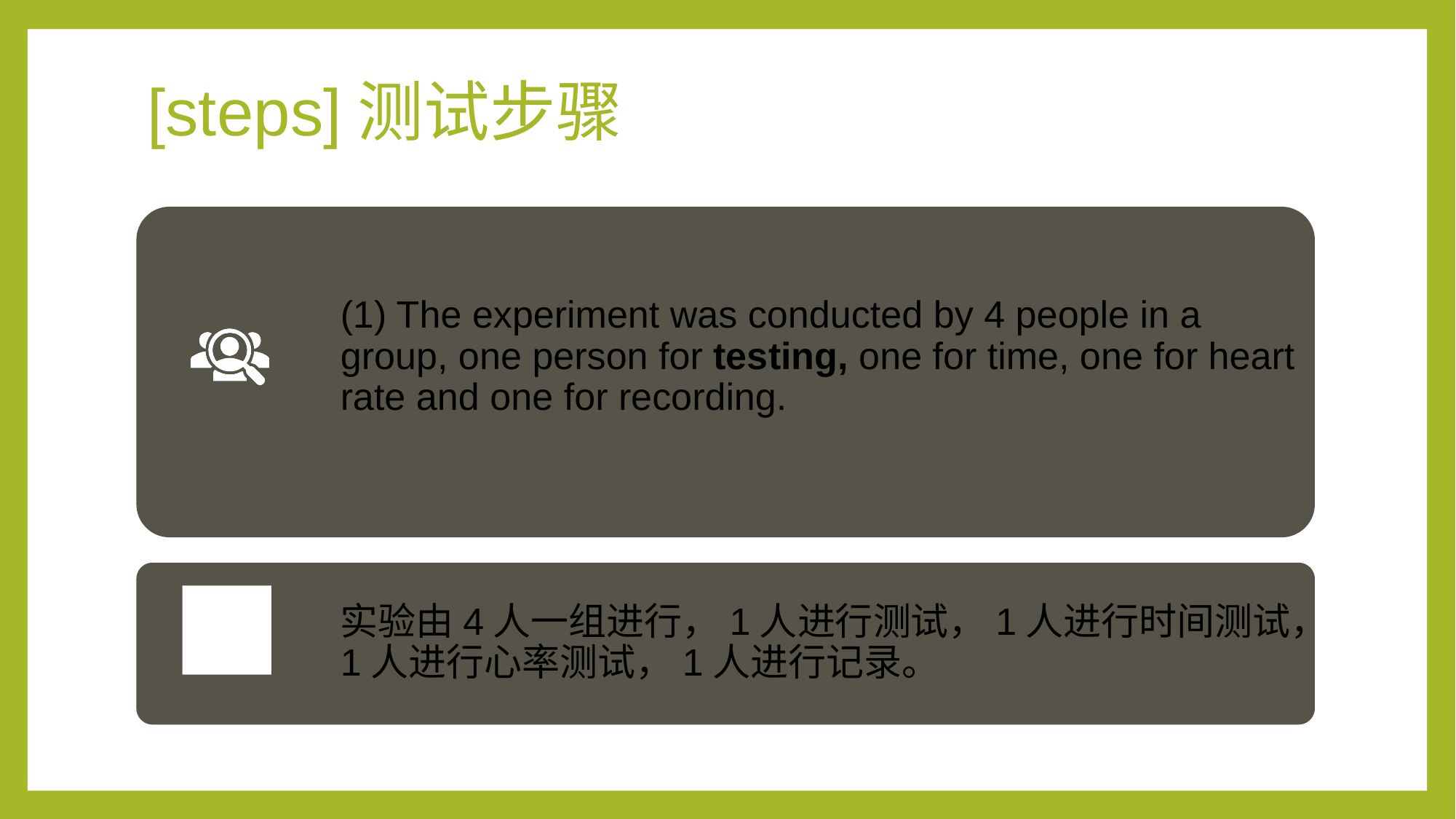

# [steps]测试步骤
(1) The experiment was conducted by 4 people in a group, one person for testing, one for time, one for heart rate and one for recording.
实验由4人一组进行，1人进行测试，1人进行时间测试，1人进行心率测试，1人进行记录。